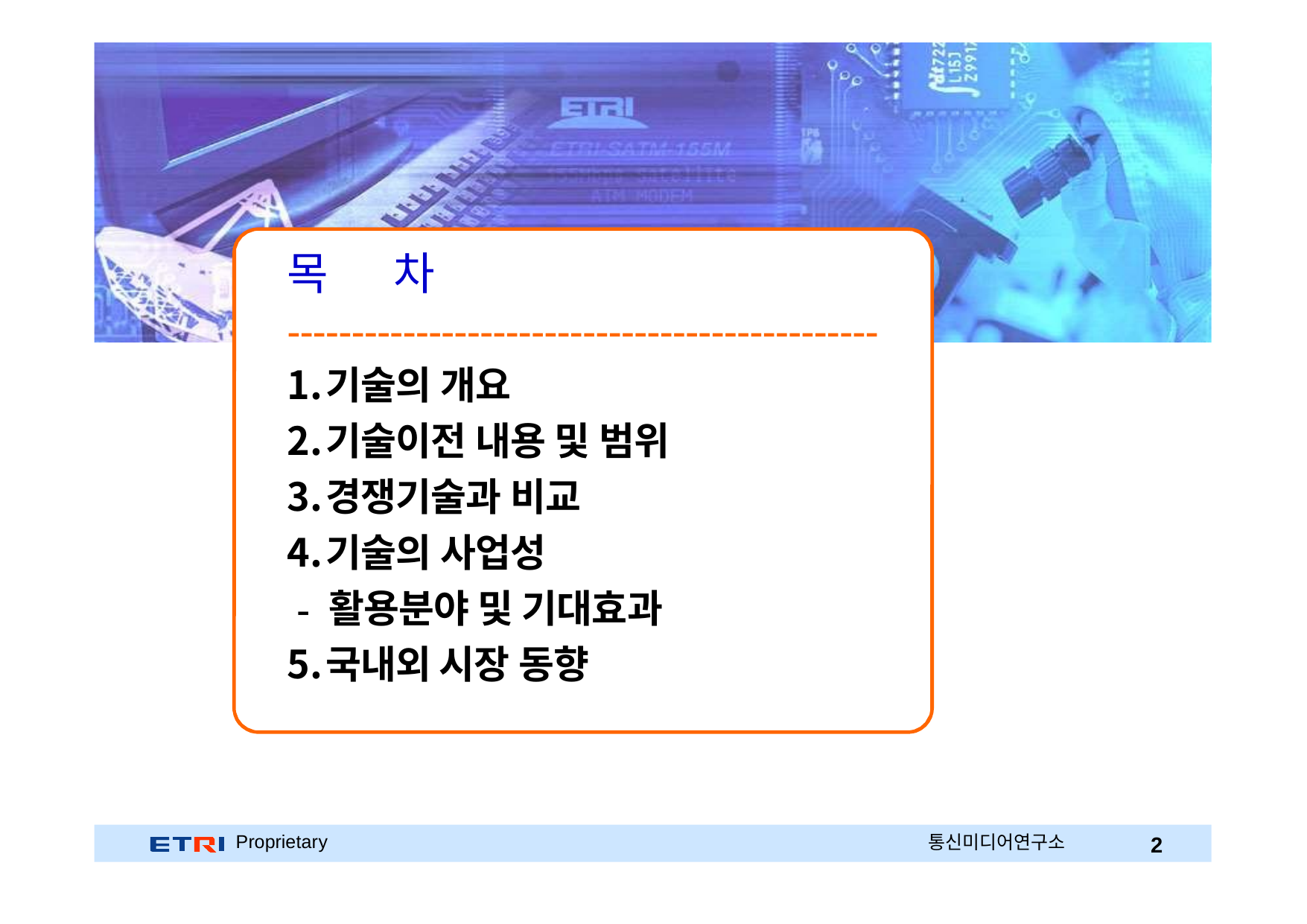

목	차
# ----------------------------------------------
기술의 개요
기술이전 내용 및 범위
경쟁기술과 비교
기술의 사업성
- 활용분야 및 기대효과
국내외 시장 동향
Proprietary
통신미디어연구소
2